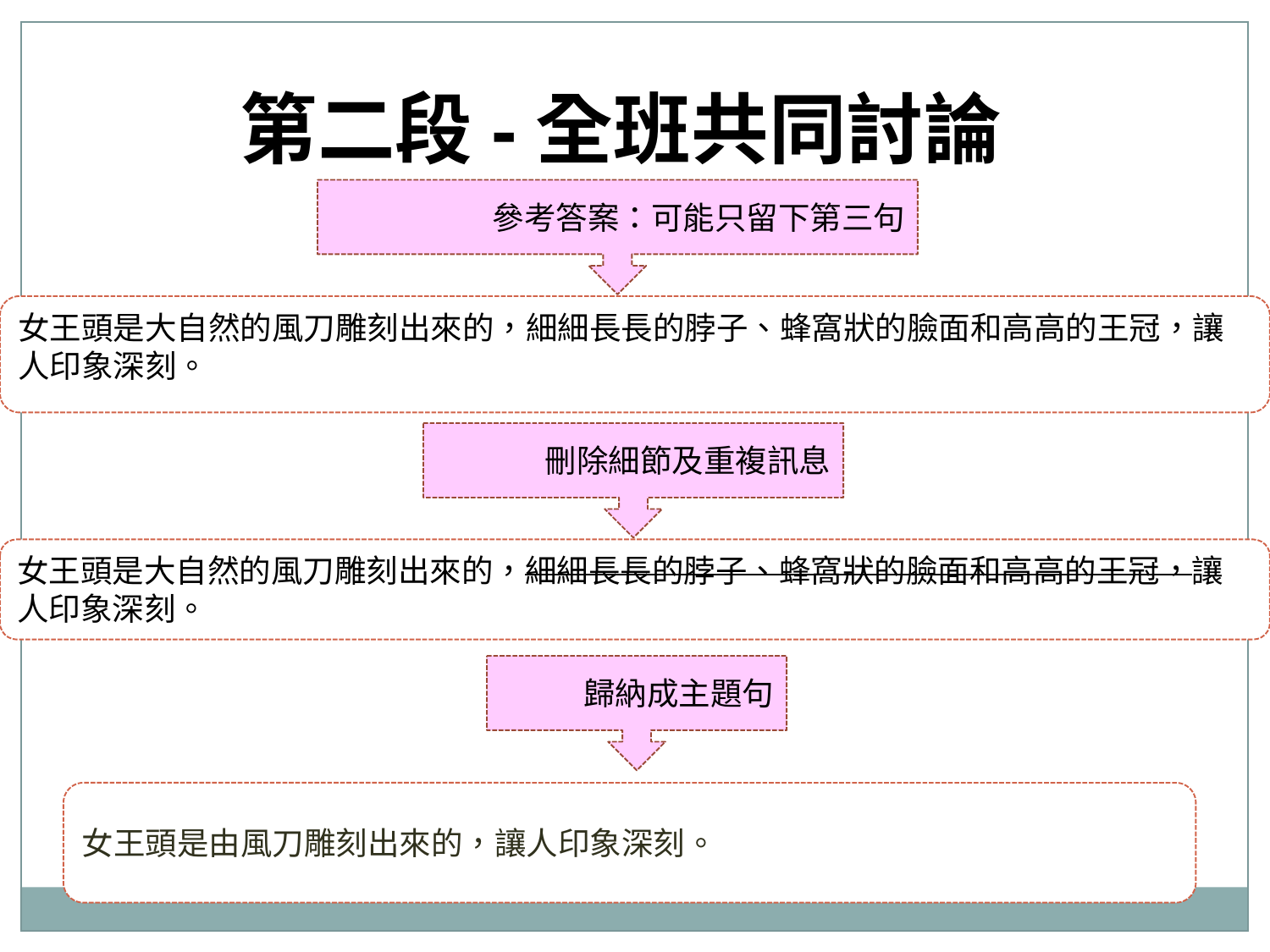

第二段-全班共同討論
參考答案：可能只留下第三句
女王頭是大自然的風刀雕刻出來的，細細長長的脖子、蜂窩狀的臉面和高高的王冠，讓人印象深刻。

刪除細節及重複訊息
女王頭是大自然的風刀雕刻出來的，細細長長的脖子、蜂窩狀的臉面和高高的王冠，讓人印象深刻。
歸納成主題句
女王頭是由風刀雕刻出來的，讓人印象深刻。